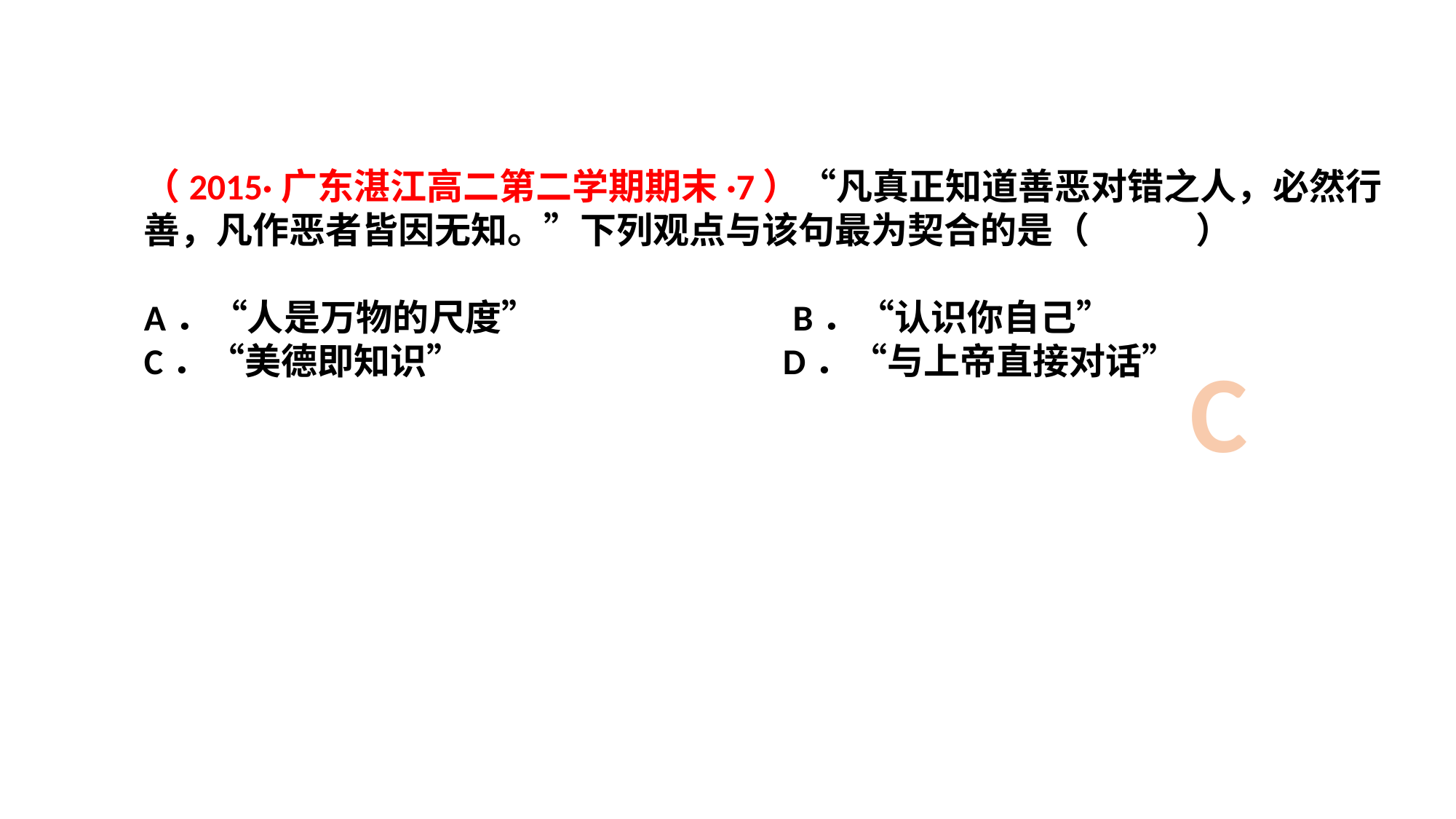

（2015·广东湛江高二第二学期期末·7）“凡真正知道善恶对错之人，必然行善，凡作恶者皆因无知。”下列观点与该句最为契合的是（　　    ）

A．“人是万物的尺度”                              B．“认识你自己”
C．“美德即知识”                                      D．“与上帝直接对话”

C